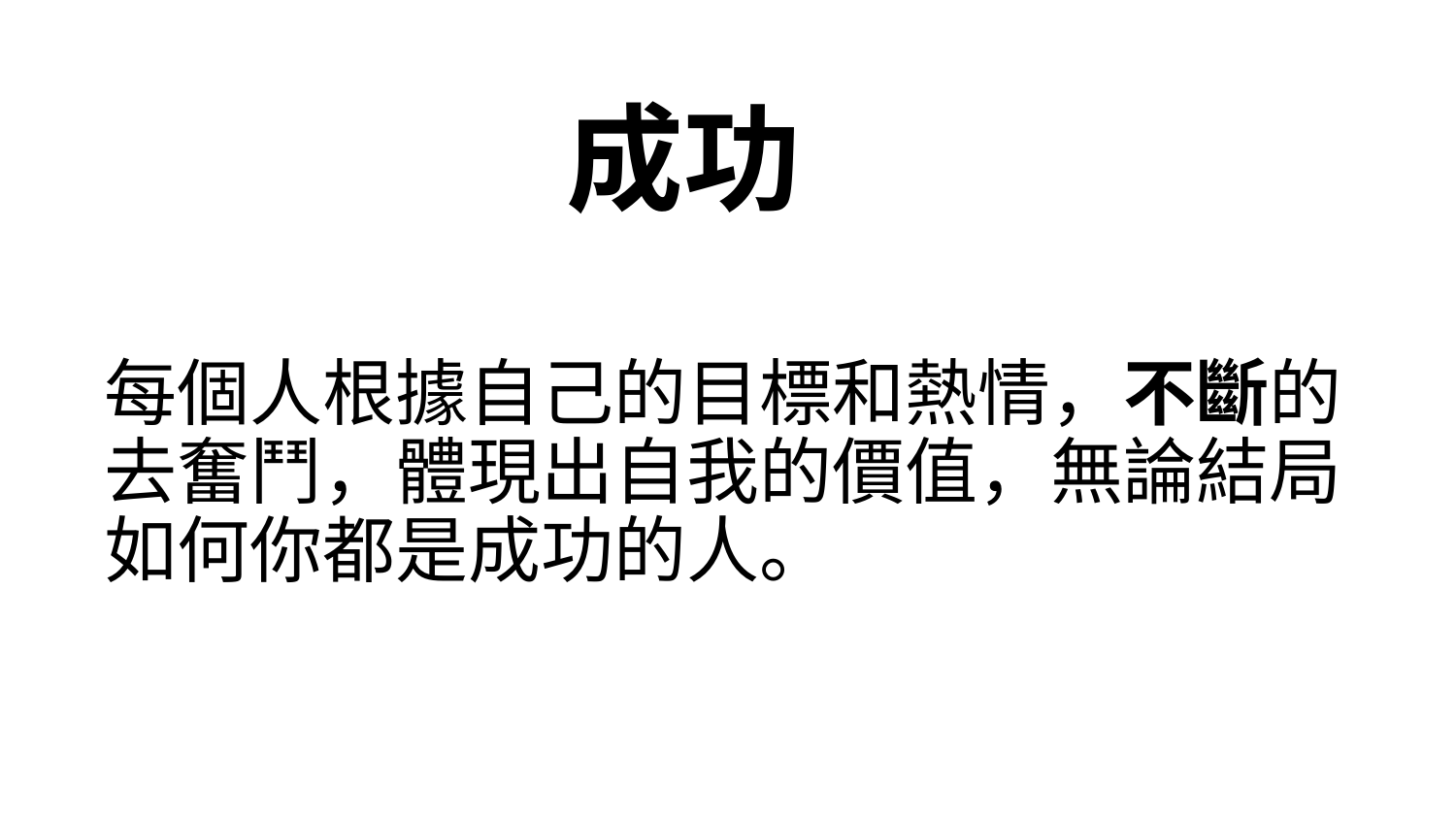

成功
每個人根據自己的目標和熱情，不斷的去奮鬥，體現出自我的價值，無論結局如何你都是成功的人。